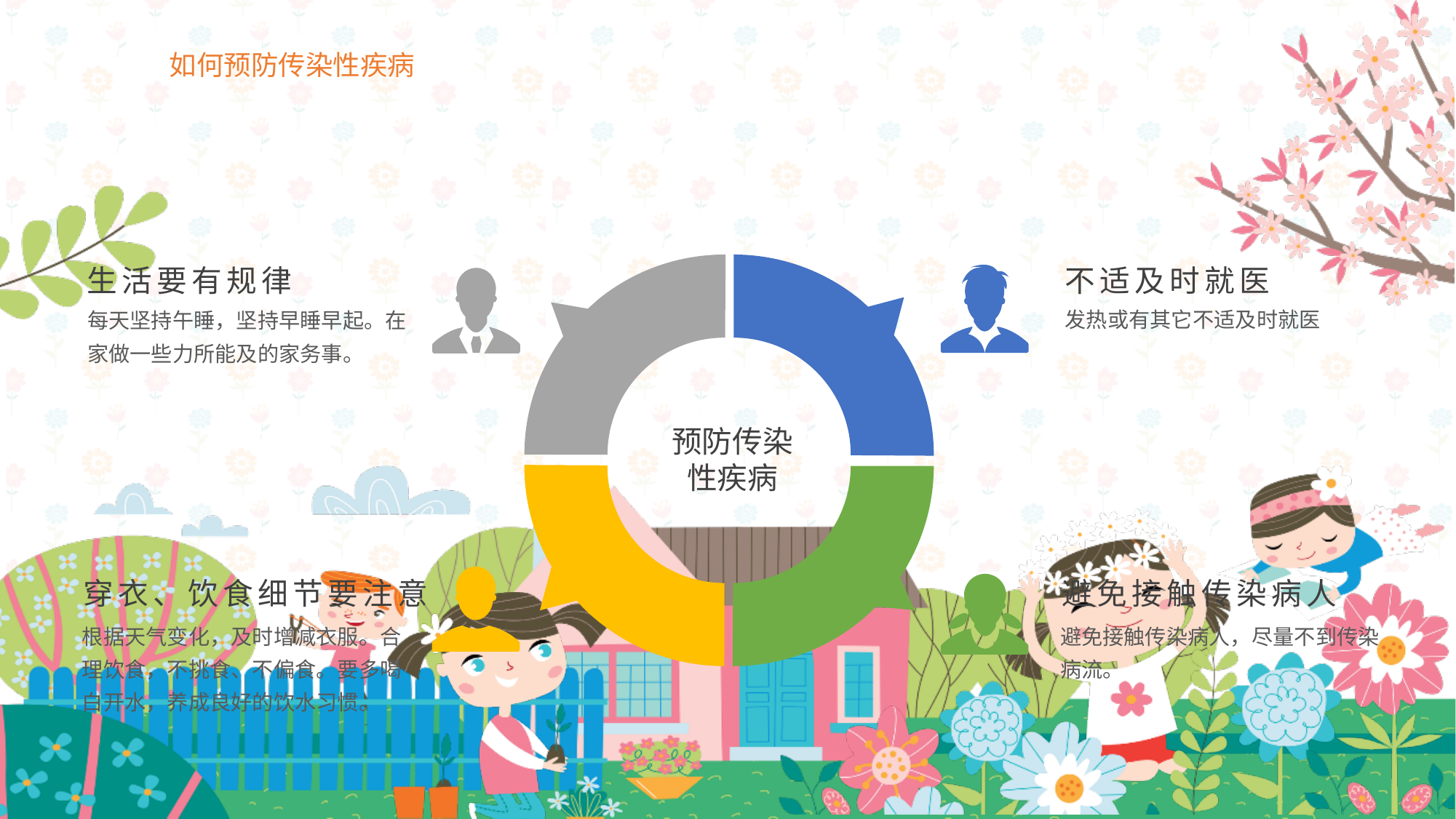

如何预防传染性疾病
不适及时就医
发热或有其它不适及时就医
生活要有规律
每天坚持午睡，坚持早睡早起。在家做一些力所能及的家务事。

预防传染性疾病
穿衣、饮食细节要注意
根据天气变化，及时增减衣服。合理饮食，不挑食、不偏食。要多喝白开水，养成良好的饮水习惯。
避免接触传染病人
避免接触传染病人，尽量不到传染病流。